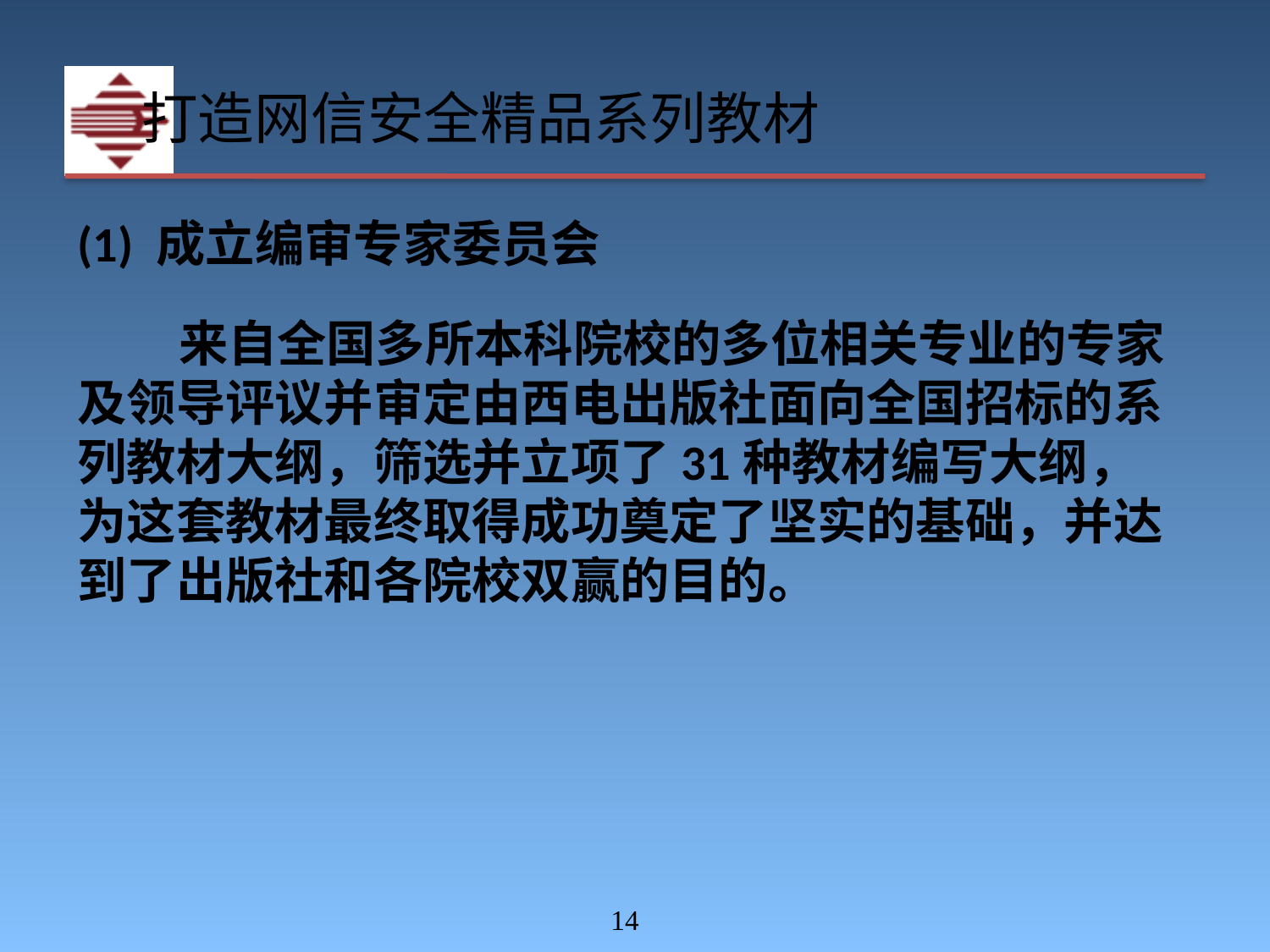

# 打造网信安全精品系列教材
(1) 成立编审专家委员会
             来自全国多所本科院校的多位相关专业的专家及领导评议并审定由西电出版社面向全国招标的系列教材大纲，筛选并立项了31种教材编写大纲，为这套教材最终取得成功奠定了坚实的基础，并达到了出版社和各院校双赢的目的。
14